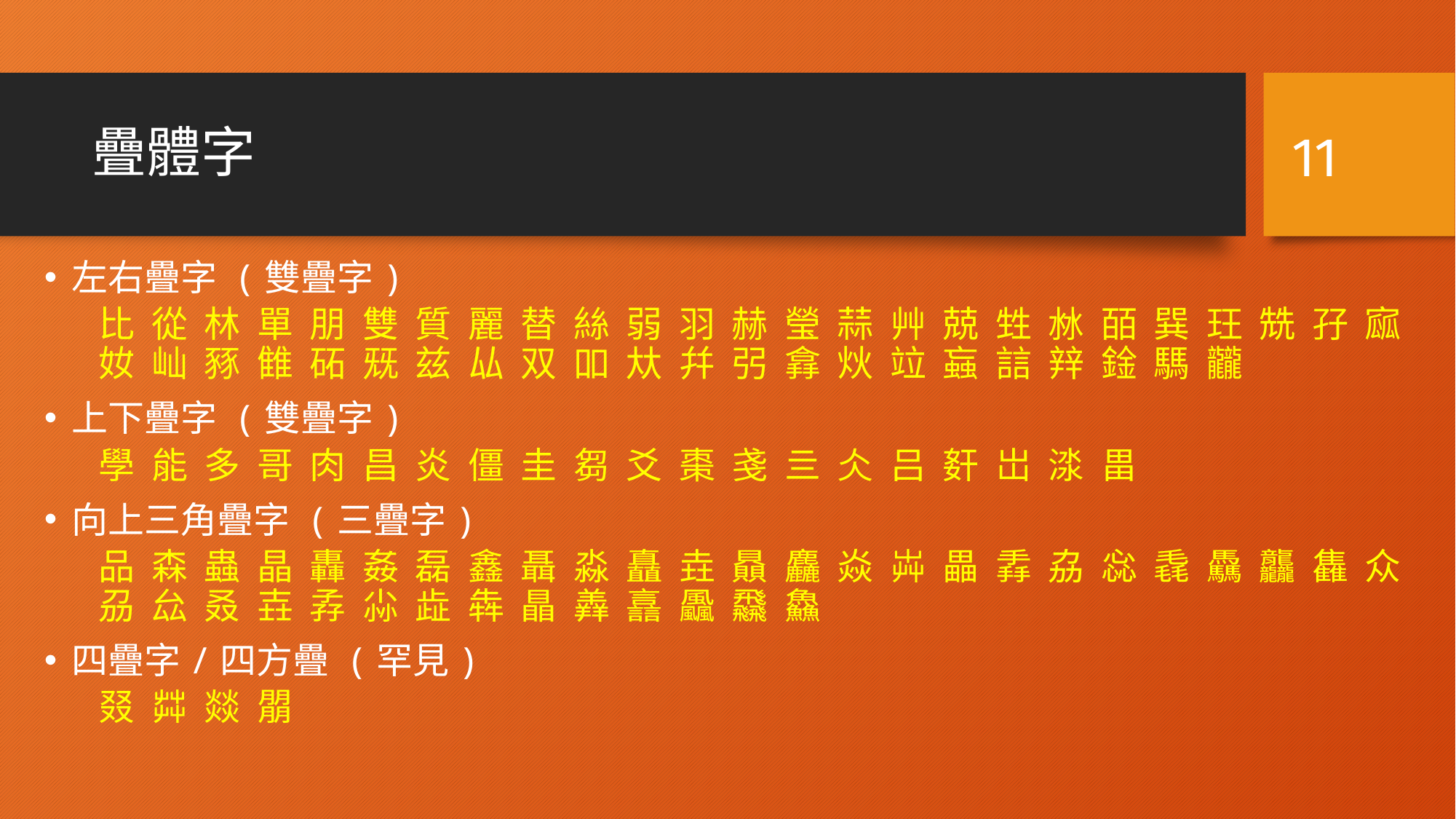

11
# 疊體字
左右疊字 (雙疊字)
比  從  林  單  朋  雙  質  麗  替  絲  弱  羽  赫  瑩  蒜  艸  兢  甡  沝  皕  巽  玨  兟  孖  寙  奻  屾  豩  雔  砳  兓  兹  厸  双  吅  夶  幷  弜  搻  炏  竝  蝱  誩  辡  鍂  騳  龖
上下疊字 (雙疊字)
學  能  多  哥  肉  昌  炎  僵  圭  芻  爻  棗  戔  亖  仌  吕  姧  岀  渁  畕
向上三角疊字 (三疊字)
品  森  蟲  晶  轟  姦  磊  鑫  聶  淼  矗  垚  贔  麤  焱  芔  畾  掱  劦  惢  毳  驫  龘  雥  众  刕  厽  叒  壵  孨  尛  歮  犇  瞐  羴  譶  飍  飝  鱻
四疊字/四方疊 (罕見)
叕  茻  燚  朤